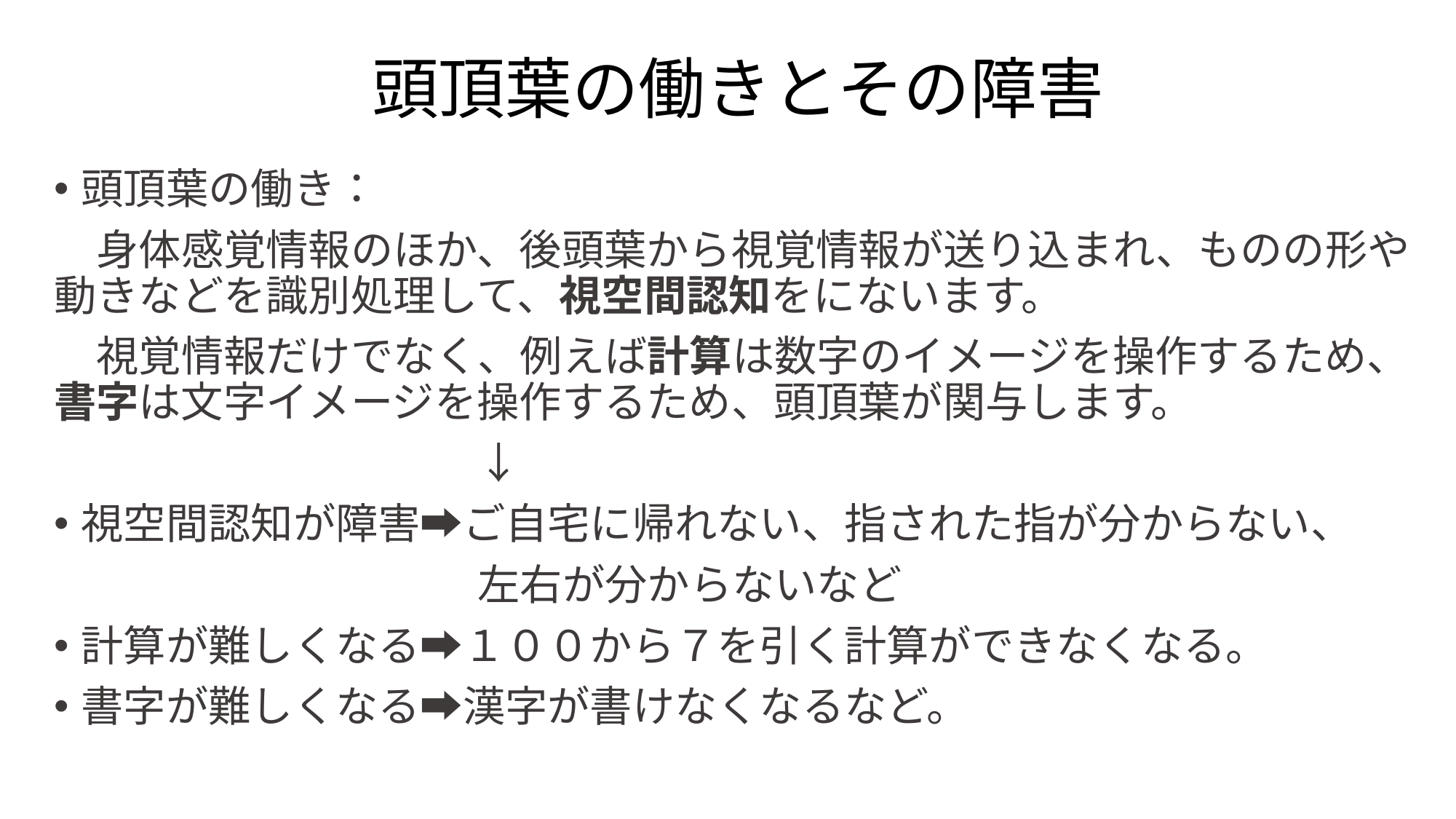

# 頭頂葉の働きとその障害
頭頂葉の働き：
　身体感覚情報のほか、後頭葉から視覚情報が送り込まれ、ものの形や動きなどを識別処理して、視空間認知をにないます。
　視覚情報だけでなく、例えば計算は数字のイメージを操作するため、書字は文字イメージを操作するため、頭頂葉が関与します。
　　　　　　　　　　↓
視空間認知が障害➡ご自宅に帰れない、指された指が分からない、
　　　　　　　　　　左右が分からないなど
計算が難しくなる➡１００から７を引く計算ができなくなる。
書字が難しくなる➡漢字が書けなくなるなど。